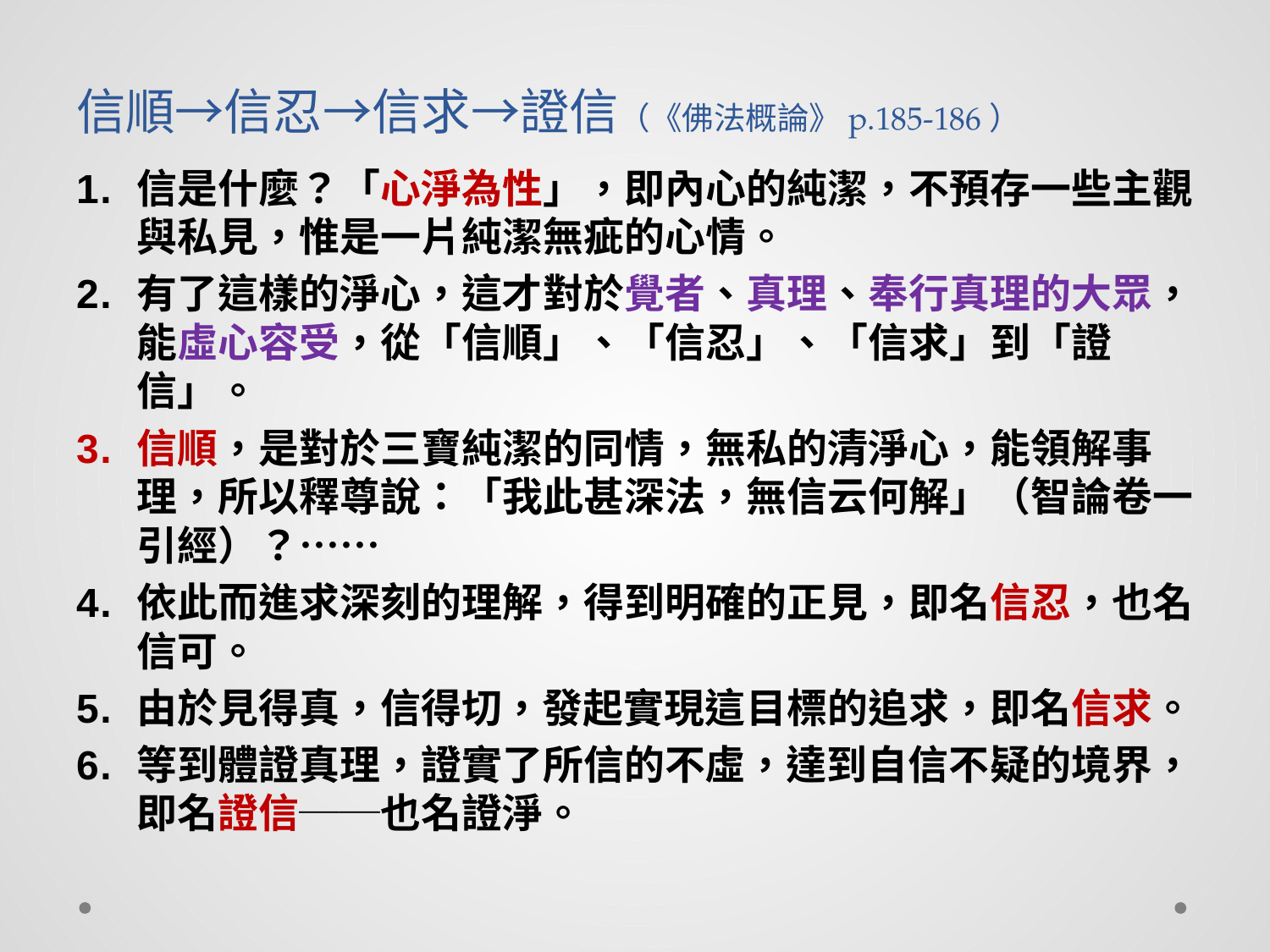

# 信順→信忍→信求→證信（《佛法概論》p.185-186）
信是什麼？「心淨為性」，即內心的純潔，不預存一些主觀與私見，惟是一片純潔無疵的心情。
有了這樣的淨心，這才對於覺者、真理、奉行真理的大眾，能虛心容受，從「信順」、「信忍」、「信求」到「證信」。
信順，是對於三寶純潔的同情，無私的清淨心，能領解事理，所以釋尊說：「我此甚深法，無信云何解」（智論卷一引經）？……
依此而進求深刻的理解，得到明確的正見，即名信忍，也名信可。
由於見得真，信得切，發起實現這目標的追求，即名信求。
等到體證真理，證實了所信的不虛，達到自信不疑的境界，即名證信──也名證淨。